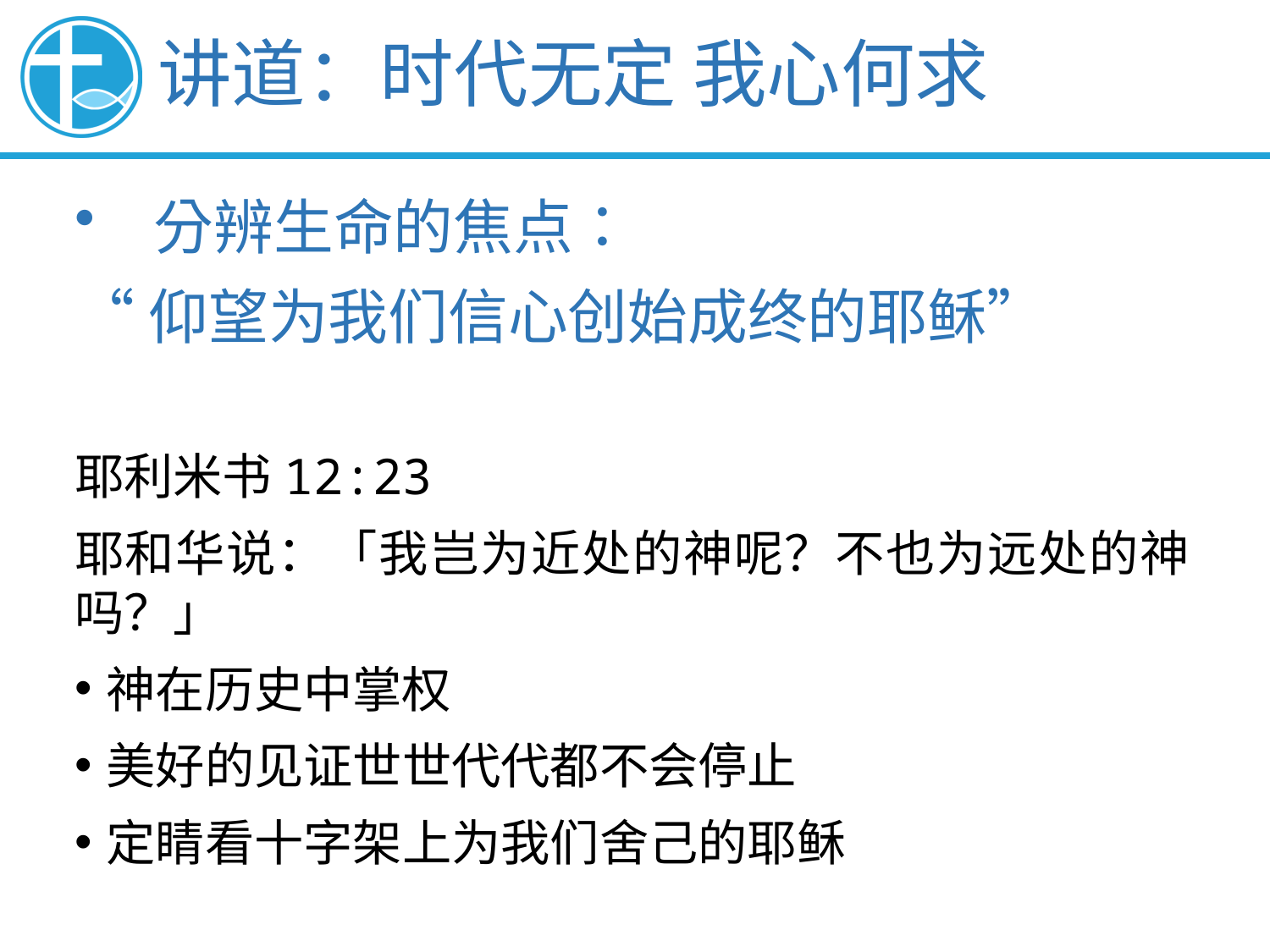

讲道：时代无定 我心何求
分辨生命的焦点：
“仰望为我们信心创始成终的耶稣”

耶利米书12:23
耶和华说：「我岂为近处的神呢？不也为远处的神吗？」
神在历史中掌权
美好的见证世世代代都不会停止
定睛看十字架上为我们舍己的耶稣